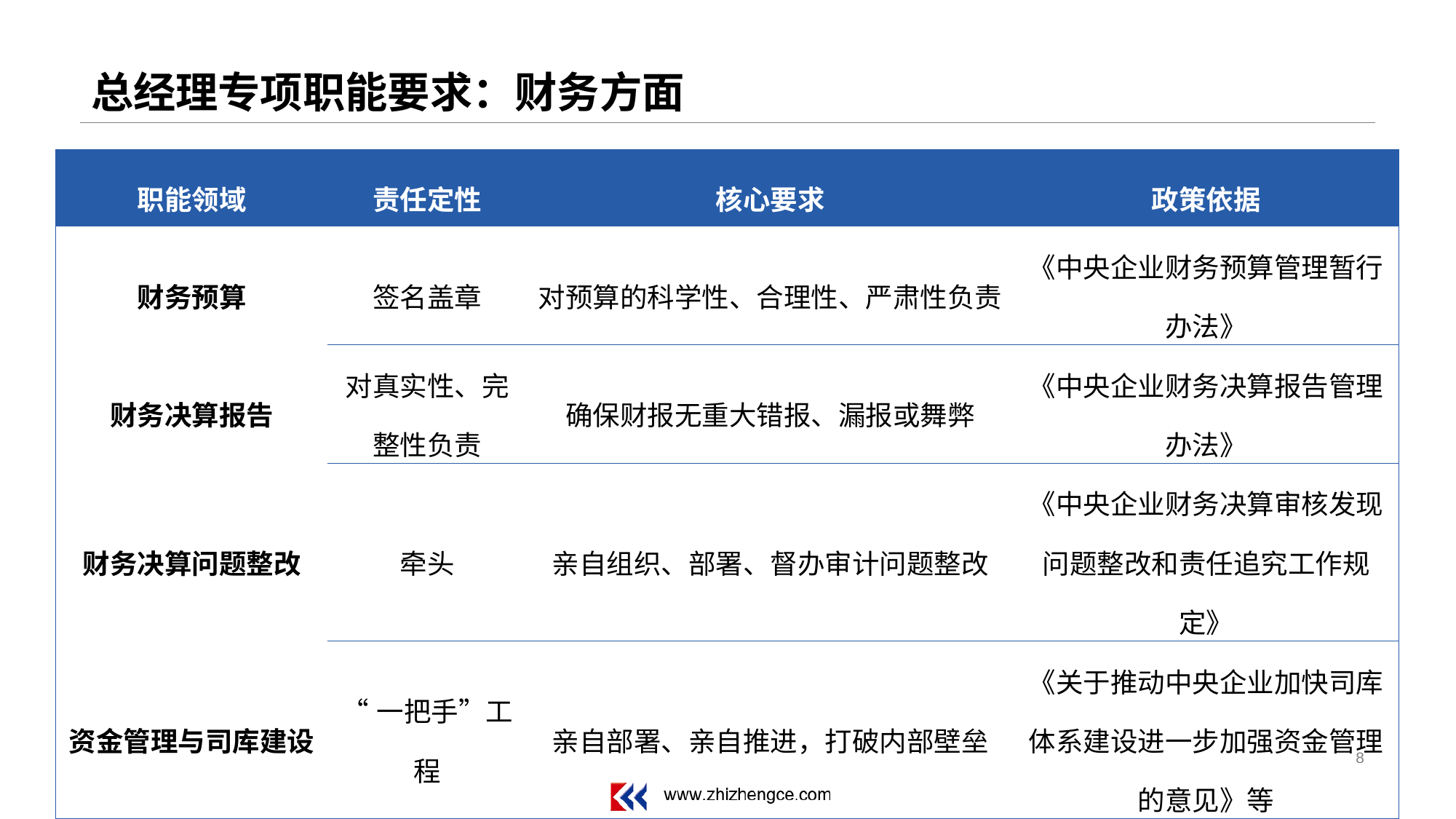

# 总经理专项职能要求：财务方面
| 职能领域 | 责任定性 | 核心要求 | 政策依据 |
| --- | --- | --- | --- |
| 财务预算 | 签名盖章 | 对预算的科学性、合理性、严肃性负责 | 《中央企业财务预算管理暂行办法》 |
| 财务决算报告 | 对真实性、完整性负责 | 确保财报无重大错报、漏报或舞弊 | 《中央企业财务决算报告管理办法》 |
| 财务决算问题整改 | 牵头 | 亲自组织、部署、督办审计问题整改 | 《中央企业财务决算审核发现问题整改和责任追究工作规定》 |
| 资金管理与司库建设 | “一把手”工程 | 亲自部署、亲自推进，打破内部壁垒 | 《关于推动中央企业加快司库体系建设进一步加强资金管理的意见》等 |
8